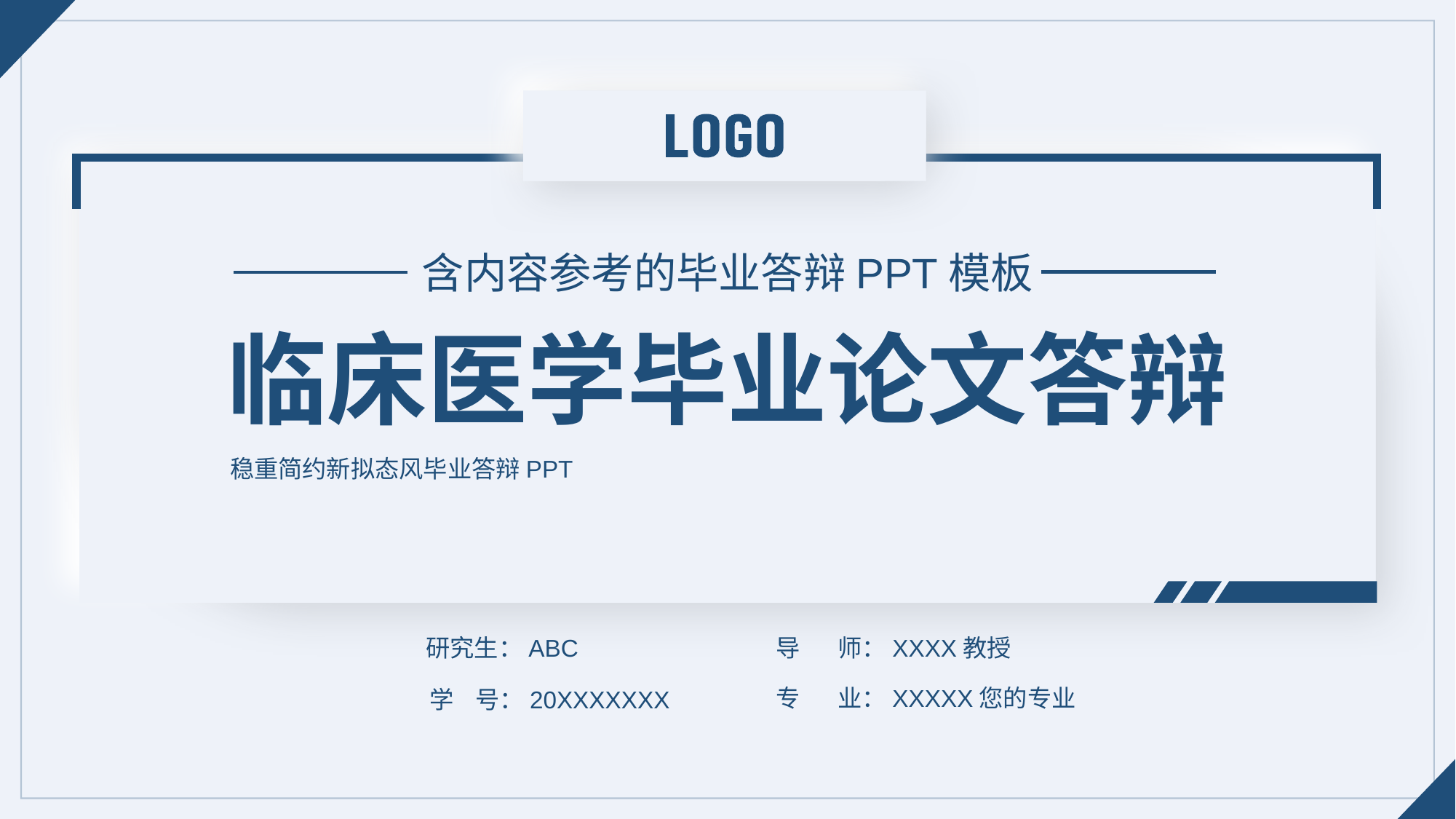

含内容参考的毕业答辩PPT模板
临床医学毕业论文答辩
稳重简约新拟态风毕业答辩PPT

研究生：ABC
导       师：XXXX教授
专       业：XXXXX您的专业
学    号：20XXXXXXX